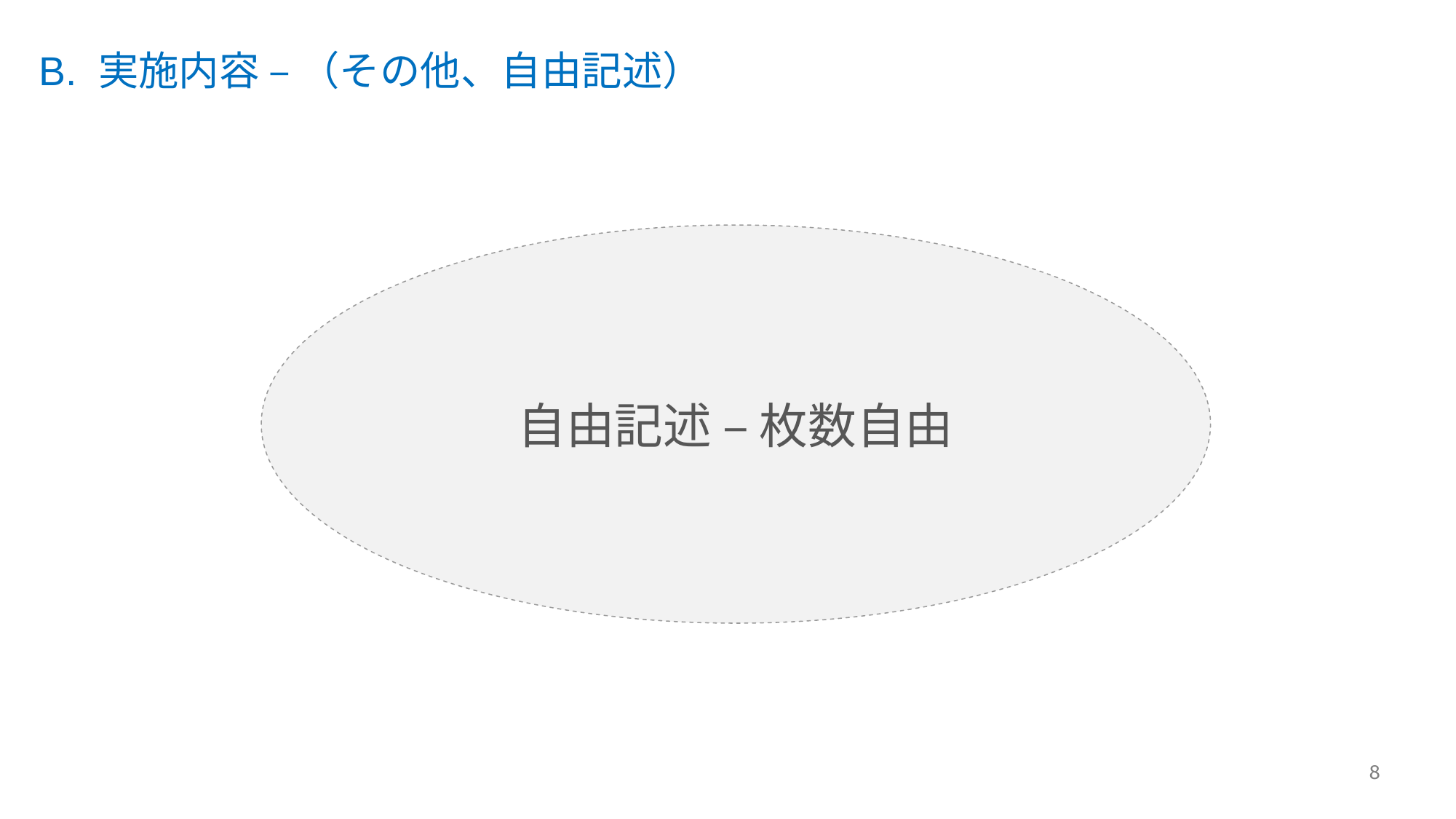

B. 実施内容 – （その他、自由記述）
自由記述 – 枚数自由